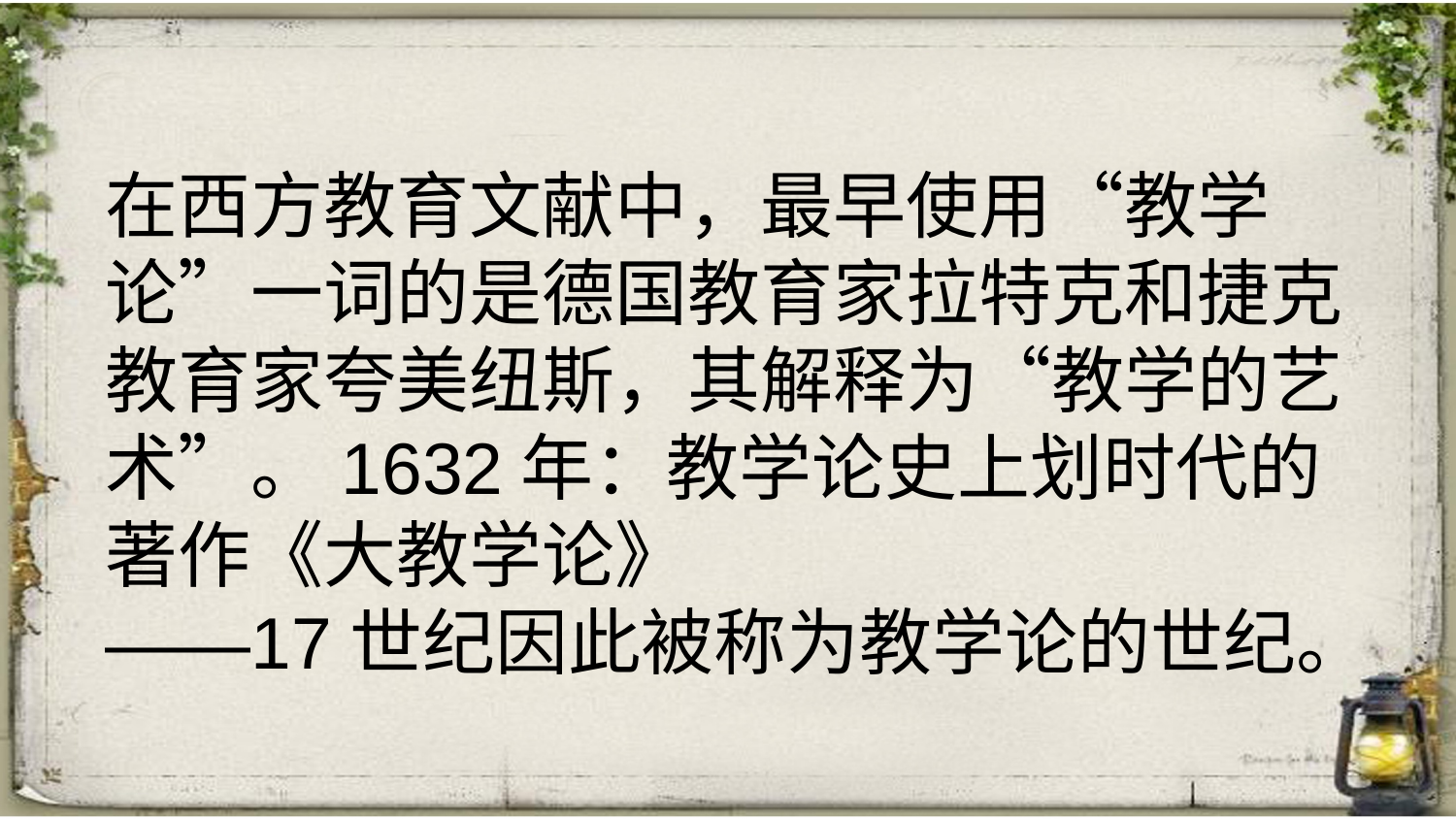

在西方教育文献中，最早使用“教学论”一词的是德国教育家拉特克和捷克教育家夸美纽斯，其解释为“教学的艺术”。1632年：教学论史上划时代的著作《大教学论》
——17世纪因此被称为教学论的世纪。